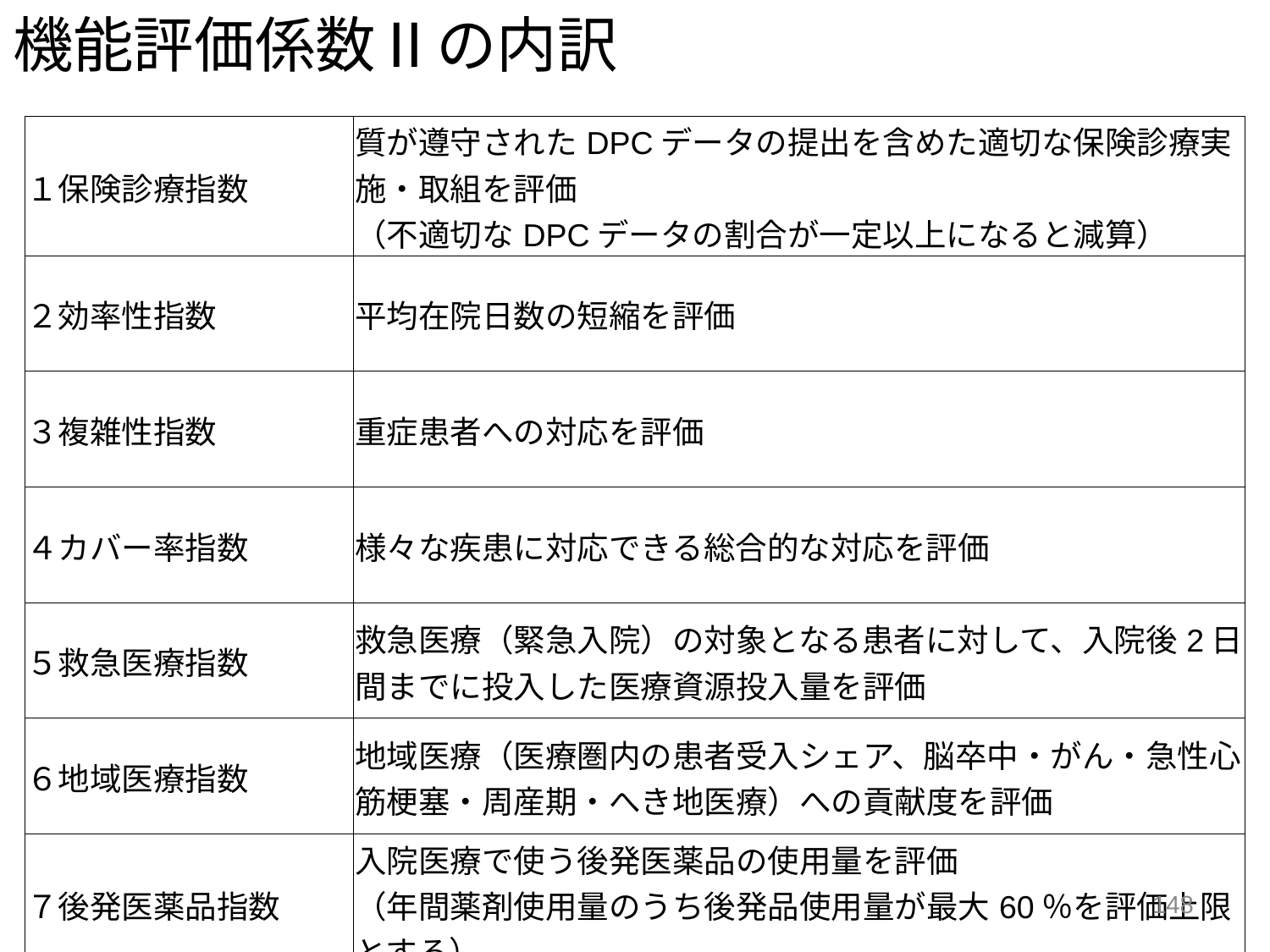

# 機能評価係数Ⅱの内訳
| １保険診療指数 | 質が遵守されたDPCデータの提出を含めた適切な保険診療実施・取組を評価 （不適切なDPCデータの割合が一定以上になると減算） |
| --- | --- |
| ２効率性指数 | 平均在院日数の短縮を評価 |
| ３複雑性指数 | 重症患者への対応を評価 |
| ４カバー率指数 | 様々な疾患に対応できる総合的な対応を評価 |
| ５救急医療指数 | 救急医療（緊急入院）の対象となる患者に対して、入院後2日間までに投入した医療資源投入量を評価 |
| ６地域医療指数 | 地域医療（医療圏内の患者受入シェア、脳卒中・がん・急性心筋梗塞・周産期・へき地医療）への貢献度を評価 |
| ７後発医薬品指数 | 入院医療で使う後発医薬品の使用量を評価 （年間薬剤使用量のうち後発品使用量が最大60％を評価上限とする） |
148